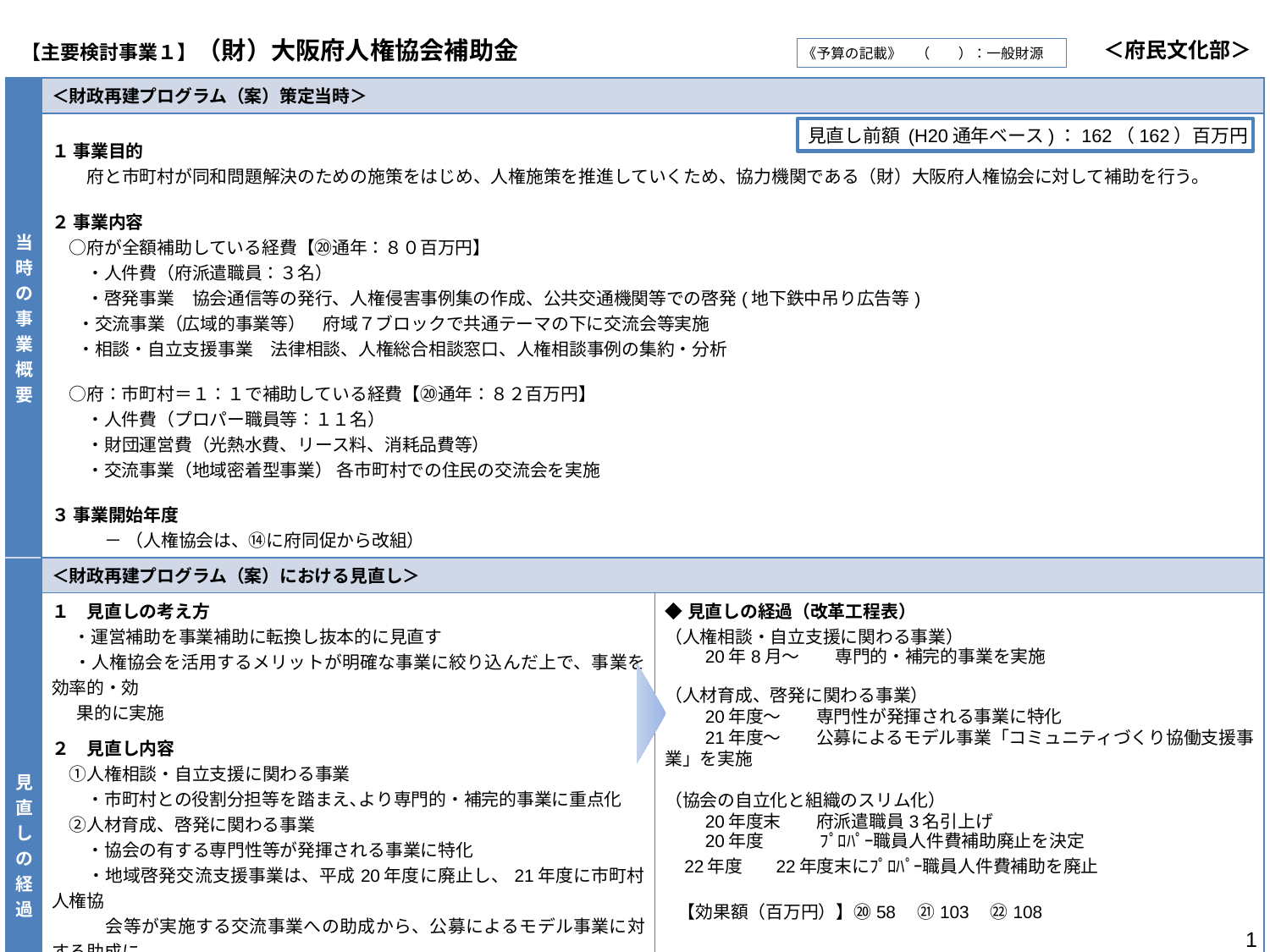

| 【主要検討事業１】（財）大阪府人権協会補助金 |  |  | ＜府民文化部＞ |
| --- | --- | --- | --- |
《予算の記載》　（　　）：一般財源
| 当時の事業概要 | ＜財政再建プログラム（案）策定当時＞ |  |
| --- | --- | --- |
|  | １ 事業目的 　　府と市町村が同和問題解決のための施策をはじめ、人権施策を推進していくため、協力機関である（財）大阪府人権協会に対して補助を行う。 ２ 事業内容 　○府が全額補助している経費【⑳通年：８０百万円】 　　・人件費（府派遣職員：３名） 　　・啓発事業　協会通信等の発行、人権侵害事例集の作成、公共交通機関等での啓発(地下鉄中吊り広告等) 　 ・交流事業（広域的事業等）　府域７ブロックで共通テーマの下に交流会等実施 　 ・相談・自立支援事業　法律相談、人権総合相談窓口、人権相談事例の集約・分析 　○府：市町村＝１：１で補助している経費【⑳通年：８２百万円】 　　・人件費（プロパー職員等：１１名） 　　・財団運営費（光熱水費、リース料、消耗品費等） 　　・交流事業（地域密着型事業） 各市町村での住民の交流会を実施 ３ 事業開始年度 　　　－ （人権協会は、⑭に府同促から改組） |  |
| 見直しの経過 | ＜財政再建プログラム（案）における見直し＞ |  |
|  | １　見直しの考え方 　 ・運営補助を事業補助に転換し抜本的に見直す 　 ・人権協会を活用するメリットが明確な事業に絞り込んだ上で、事業を効率的・効 果的に実施 ２　見直し内容 　①人権相談・自立支援に関わる事業 　　・市町村との役割分担等を踏まえ､より専門的・補完的事業に重点化 　②人材育成、啓発に関わる事業 　　・協会の有する専門性等が発揮される事業に特化 　　・地域啓発交流支援事業は、平成20年度に廃止し、21年度に市町村人権協 　　　会等が実施する交流事業への助成から、公募によるモデル事業に対する助成に 　　　転換 　③同協会の自立化と組織のスリム化 　　・府派遣職員3名の引き上げ（平成20年度末） 　　・プロパー職員の人件費補助も平成22年度末までに段階的に廃止 ３　実施時期 　　 平成20年８月 | ◆見直しの経過（改革工程表） （人権相談・自立支援に関わる事業） 　　20年8月～　　専門的・補完的事業を実施 （人材育成、啓発に関わる事業） 　　20年度～　　専門性が発揮される事業に特化 　　21年度～　　公募によるモデル事業「コミュニティづくり協働支援事業」を実施 （協会の自立化と組織のスリム化） 　　20年度末　　府派遣職員3名引上げ 　　20年度　　 　ﾌﾟﾛﾊﾟｰ職員人件費補助廃止を決定 22年度 22年度末にﾌﾟﾛﾊﾟｰ職員人件費補助を廃止 【効果額（百万円）】⑳58　㉑103　㉒108 |
見直し前額 (H20通年ベース)：162（162）百万円

1